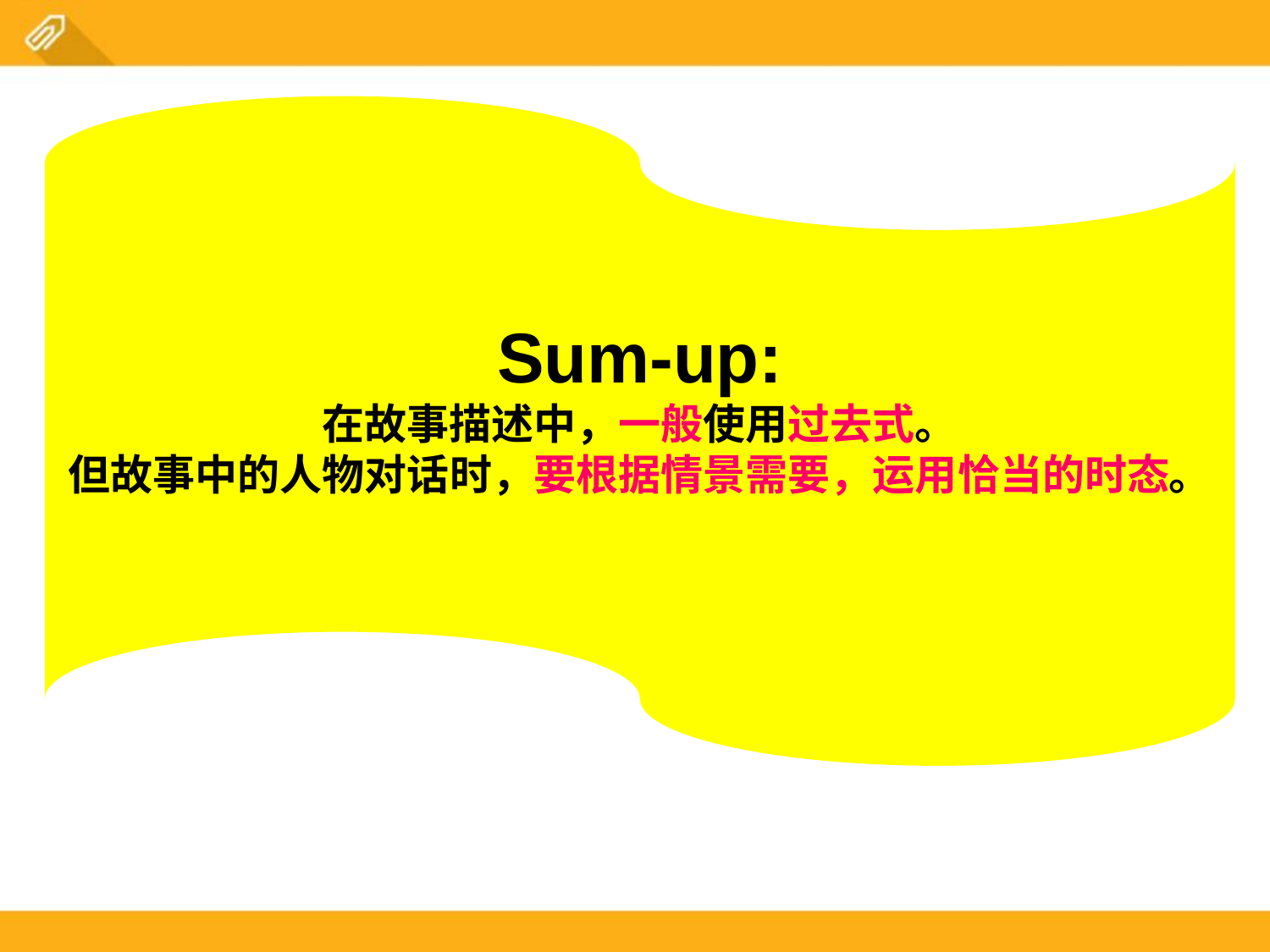

Sum-up:
在故事描述中，一般使用过去式。
但故事中的人物对话时，要根据情景需要，运用恰当的时态。